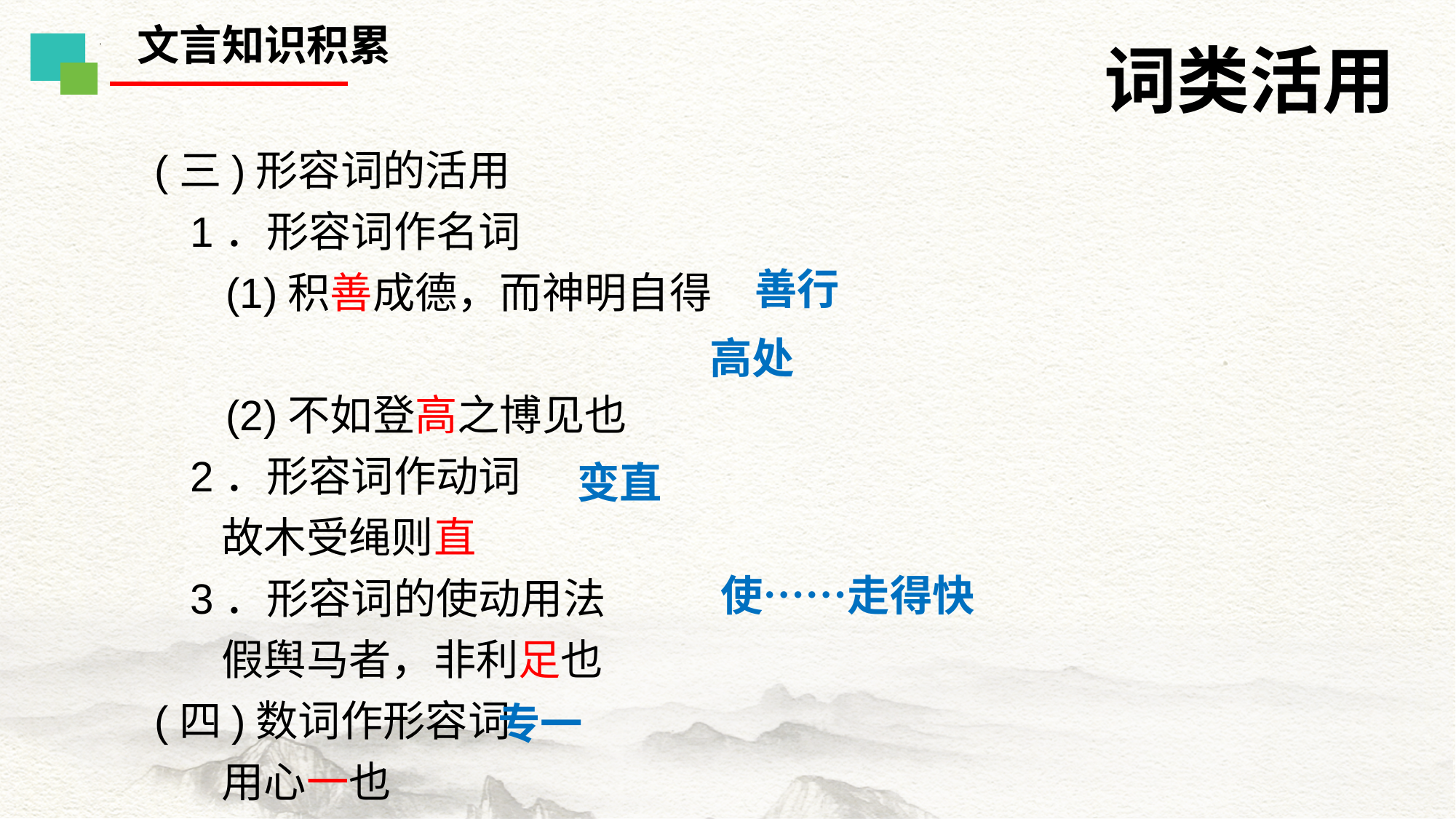

文言知识积累
词类活用

(三)形容词的活用
   1．形容词作名词
      (1)积善成德，而神明自得
      (2)不如登高之博见也
   2．形容词作动词
      故木受绳则直
   3．形容词的使动用法
      假舆马者，非利足也
(四)数词作形容词
      用心一也
善行
高处
变直
使……走得快
专一